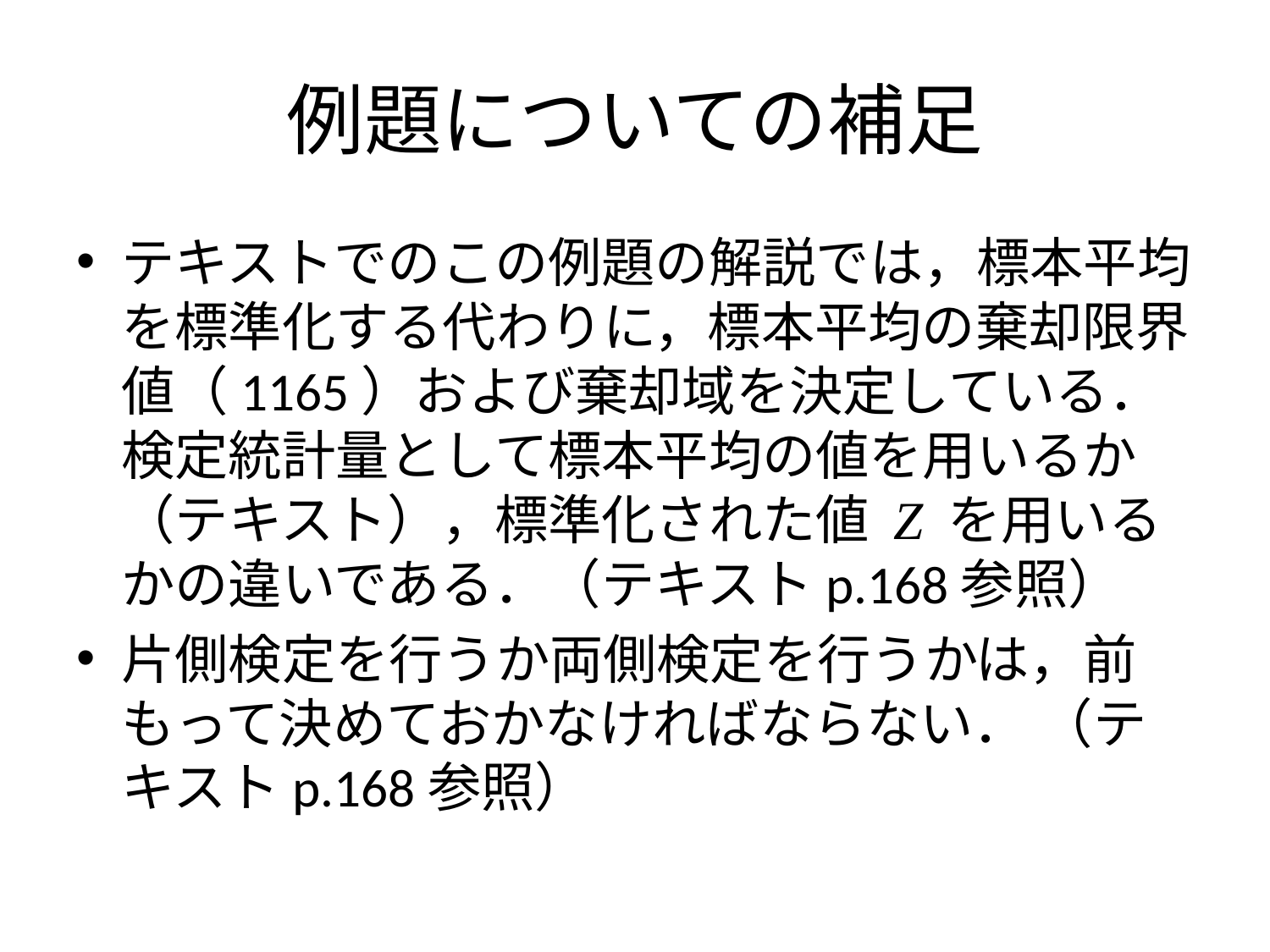

# 例題についての補足
テキストでのこの例題の解説では，標本平均を標準化する代わりに，標本平均の棄却限界値（1165）および棄却域を決定している．検定統計量として標本平均の値を用いるか（テキスト），標準化された値 Z を用いるかの違いである．（テキストp.168参照）
片側検定を行うか両側検定を行うかは，前もって決めておかなければならない． （テキストp.168参照）